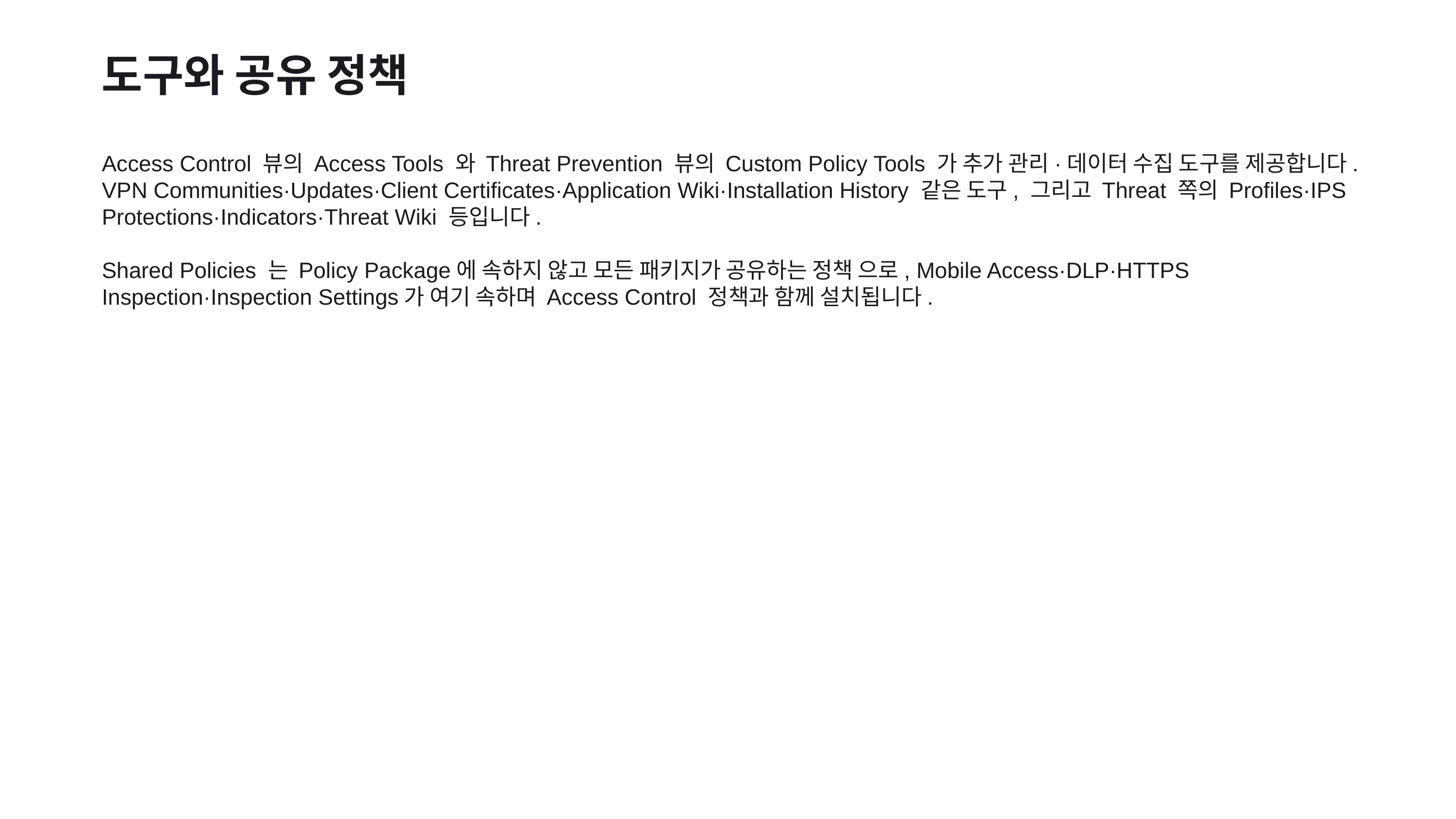

도구와 공유 정책
Access Control 뷰의 Access Tools 와 Threat Prevention 뷰의 Custom Policy Tools 가 추가 관리·데이터 수집 도구를 제공합니다. VPN Communities·Updates·Client Certificates·Application Wiki·Installation History 같은 도구, 그리고 Threat 쪽의 Profiles·IPS Protections·Indicators·Threat Wiki 등입니다.

Shared Policies 는 Policy Package에 속하지 않고 모든 패키지가 공유하는 정책 으로, Mobile Access·DLP·HTTPS Inspection·Inspection Settings가 여기 속하며 Access Control 정책과 함께 설치됩니다.